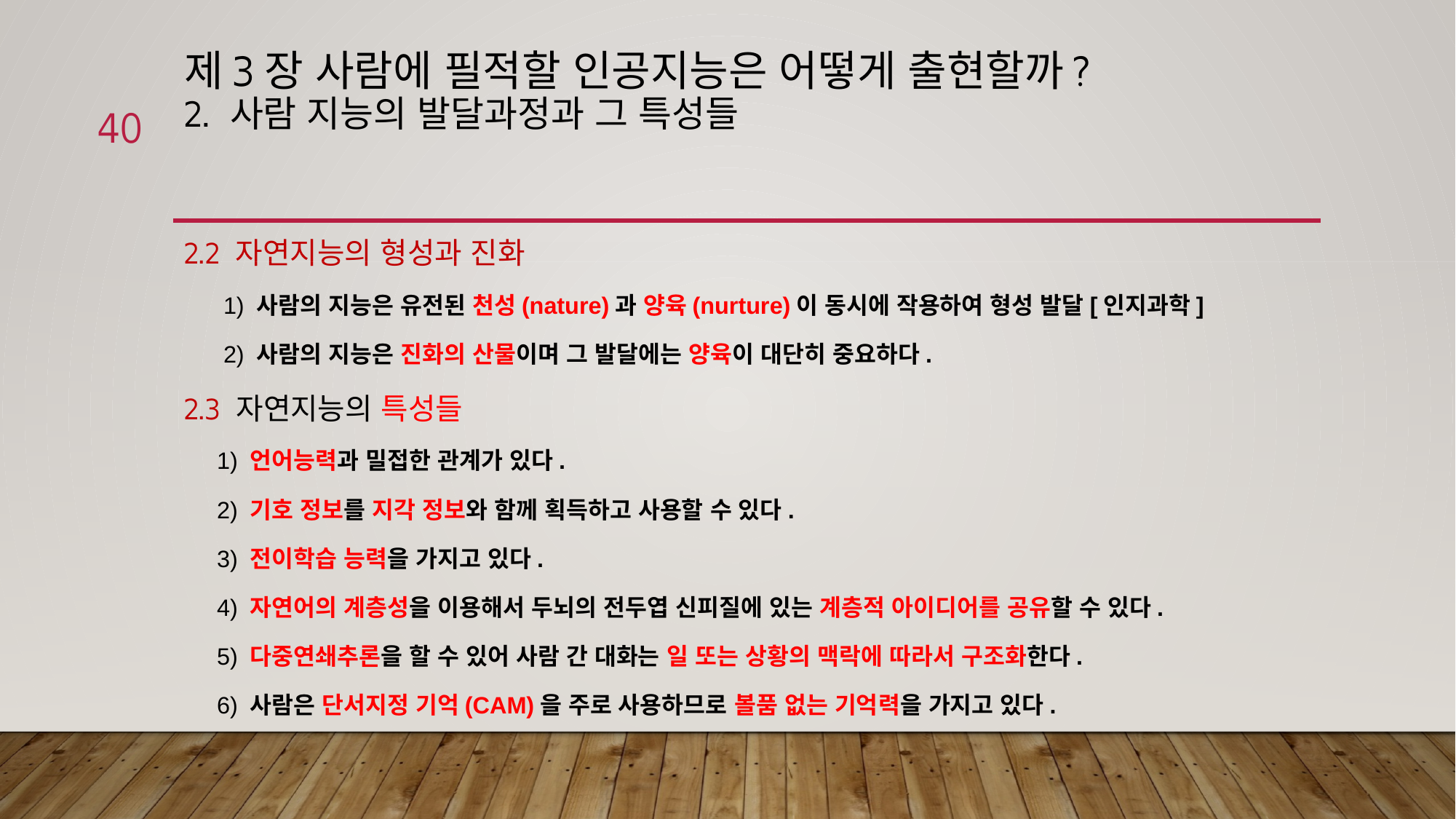

# 제3장 사람에 필적할 인공지능은 어떻게 출현할까? 2. 사람 지능의 발달과정과 그 특성들
40

2.2 자연지능의 형성과 진화
      1) 사람의 지능은 유전된 천성(nature)과 양육(nurture)이 동시에 작용하여 형성 발달[인지과학]
      2) 사람의 지능은 진화의 산물이며 그 발달에는 양육이 대단히 중요하다.
2.3 자연지능의 특성들
     1) 언어능력과 밀접한 관계가 있다.
     2) 기호 정보를 지각 정보와 함께 획득하고 사용할 수 있다.
     3) 전이학습 능력을 가지고 있다.
     4) 자연어의 계층성을 이용해서 두뇌의 전두엽 신피질에 있는 계층적 아이디어를 공유할 수 있다.
     5) 다중연쇄추론을 할 수 있어 사람 간 대화는 일 또는 상황의 맥락에 따라서 구조화한다.
     6) 사람은 단서지정 기억(CAM)을 주로 사용하므로 볼품 없는 기억력을 가지고 있다.